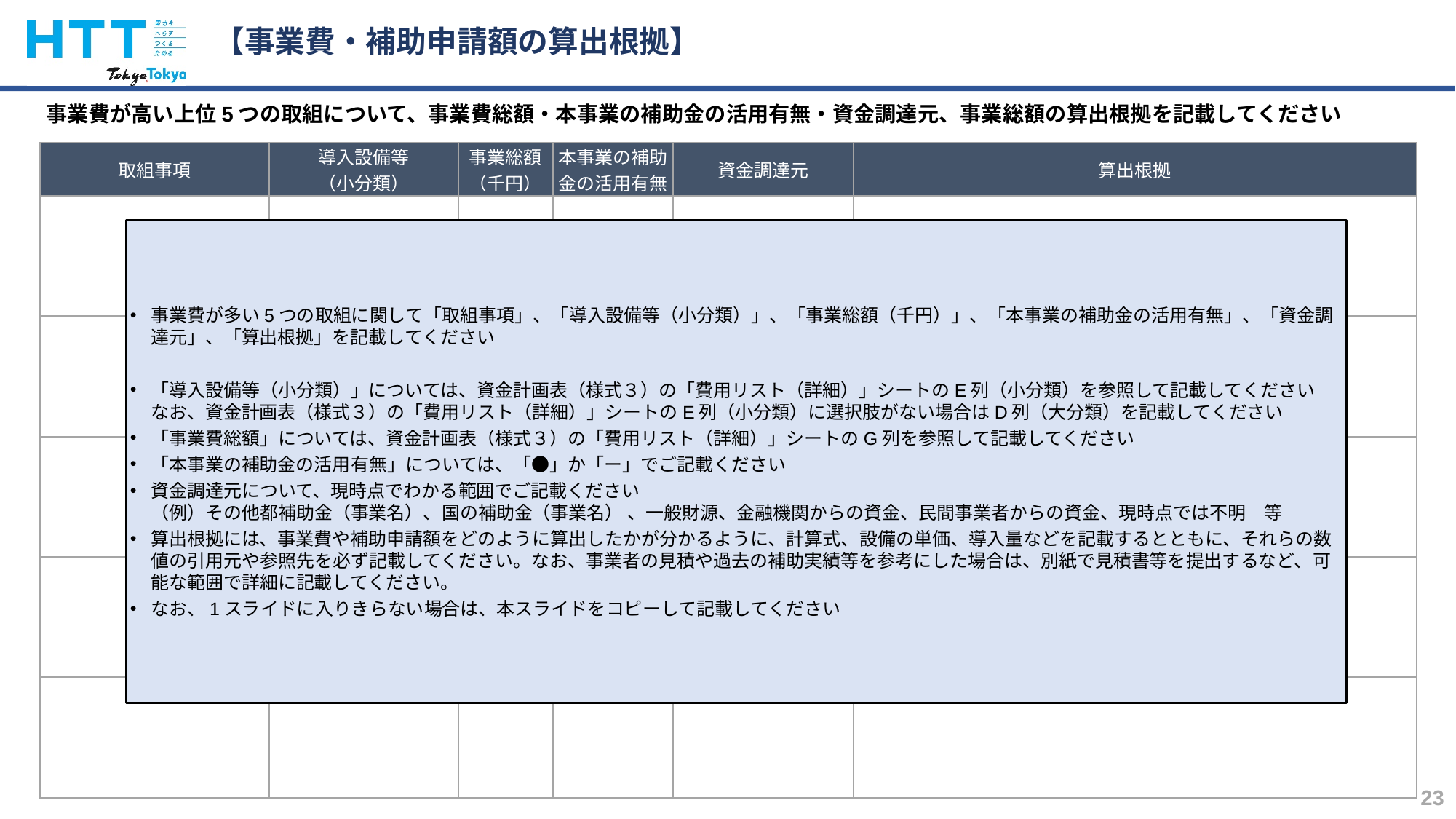

# 【事業費・補助申請額の算出根拠】
事業費が高い上位5つの取組について、事業費総額・本事業の補助金の活用有無・資金調達元、事業総額の算出根拠を記載してください
| 取組事項 | 導入設備等 （小分類） | 事業総額 （千円） | 本事業の補助金の活用有無 | 資金調達元 | 算出根拠 |
| --- | --- | --- | --- | --- | --- |
|  |  |  |  |  |  |
|  |  |  |  |  |  |
|  |  |  |  |  |  |
|  |  |  |  |  |  |
|  |  |  |  |  |  |
事業費が多い5つの取組に関して「取組事項」、「導入設備等（小分類）」、「事業総額（千円）」、「本事業の補助金の活用有無」、「資金調達元」、「算出根拠」を記載してください

「導入設備等（小分類）」については、資金計画表（様式３）の「費用リスト（詳細）」シートのE列（小分類）を参照して記載してください
なお、資金計画表（様式３）の「費用リスト（詳細）」シートのE列（小分類）に選択肢がない場合はD列（大分類）を記載してください
「事業費総額」については、資金計画表（様式３）の「費用リスト（詳細）」シートのG列を参照して記載してください
「本事業の補助金の活用有無」については、「●」か「ー」でご記載ください
資金調達元について、現時点でわかる範囲でご記載ください
（例）その他都補助金（事業名）、国の補助金（事業名） 、一般財源、金融機関からの資金、民間事業者からの資金、現時点では不明　等
算出根拠には、事業費や補助申請額をどのように算出したかが分かるように、計算式、設備の単価、導入量などを記載するとともに、それらの数値の引用元や参照先を必ず記載してください。なお、事業者の見積や過去の補助実績等を参考にした場合は、別紙で見積書等を提出するなど、可能な範囲で詳細に記載してください。
なお、1スライドに入りきらない場合は、本スライドをコピーして記載してください
23